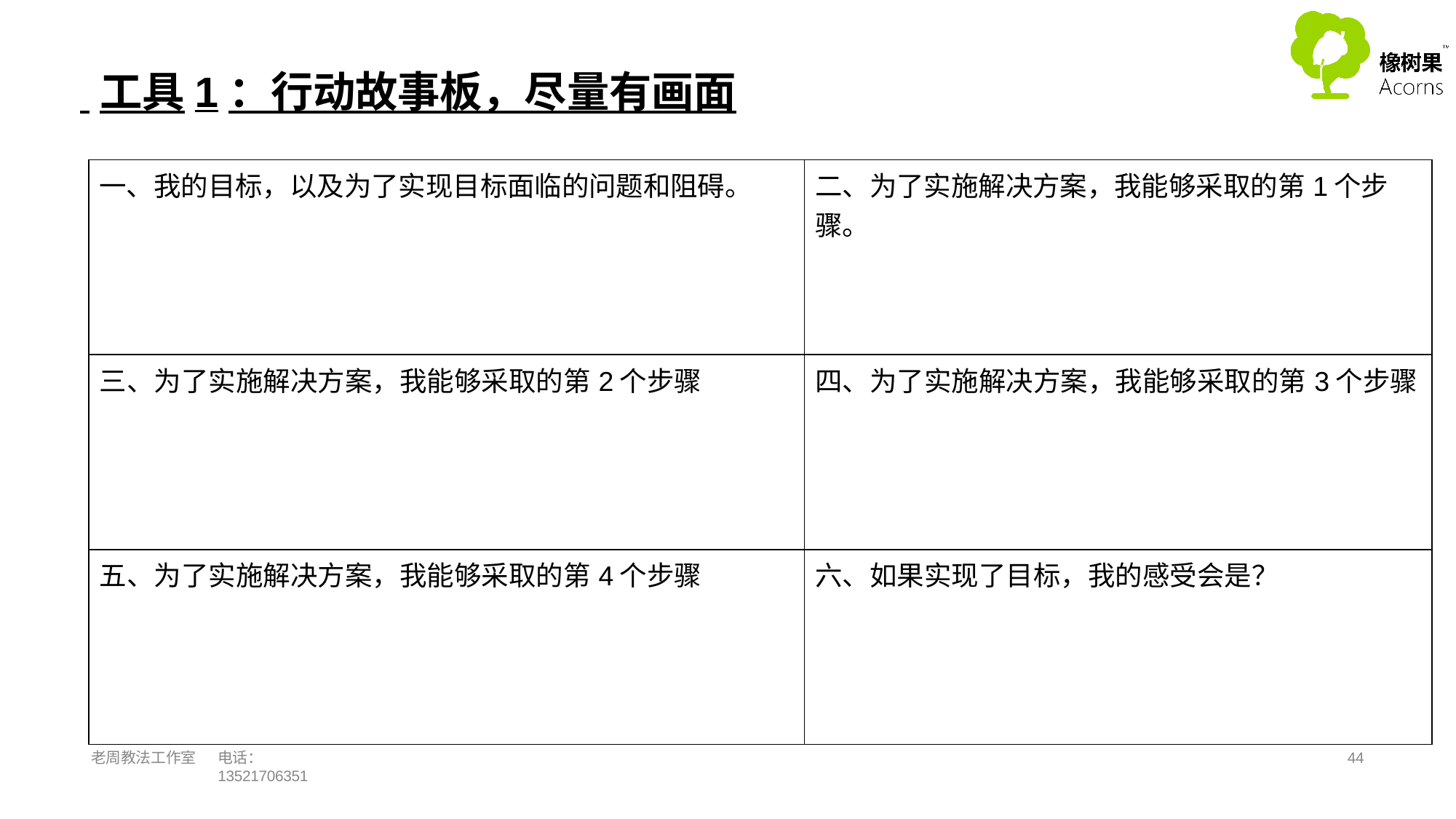

# 工具1：行动故事板，尽量有画面
| 一、我的目标，以及为了实现目标面临的问题和阻碍。 | 二、为了实施解决方案，我能够采取的第1个步骤。 |
| --- | --- |
| 三、为了实施解决方案，我能够采取的第2个步骤 | 四、为了实施解决方案，我能够采取的第3个步骤 |
| 五、为了实施解决方案，我能够采取的第4个步骤 | 六、如果实现了目标，我的感受会是？ |
老周教法工作室
电话：13521706351
44